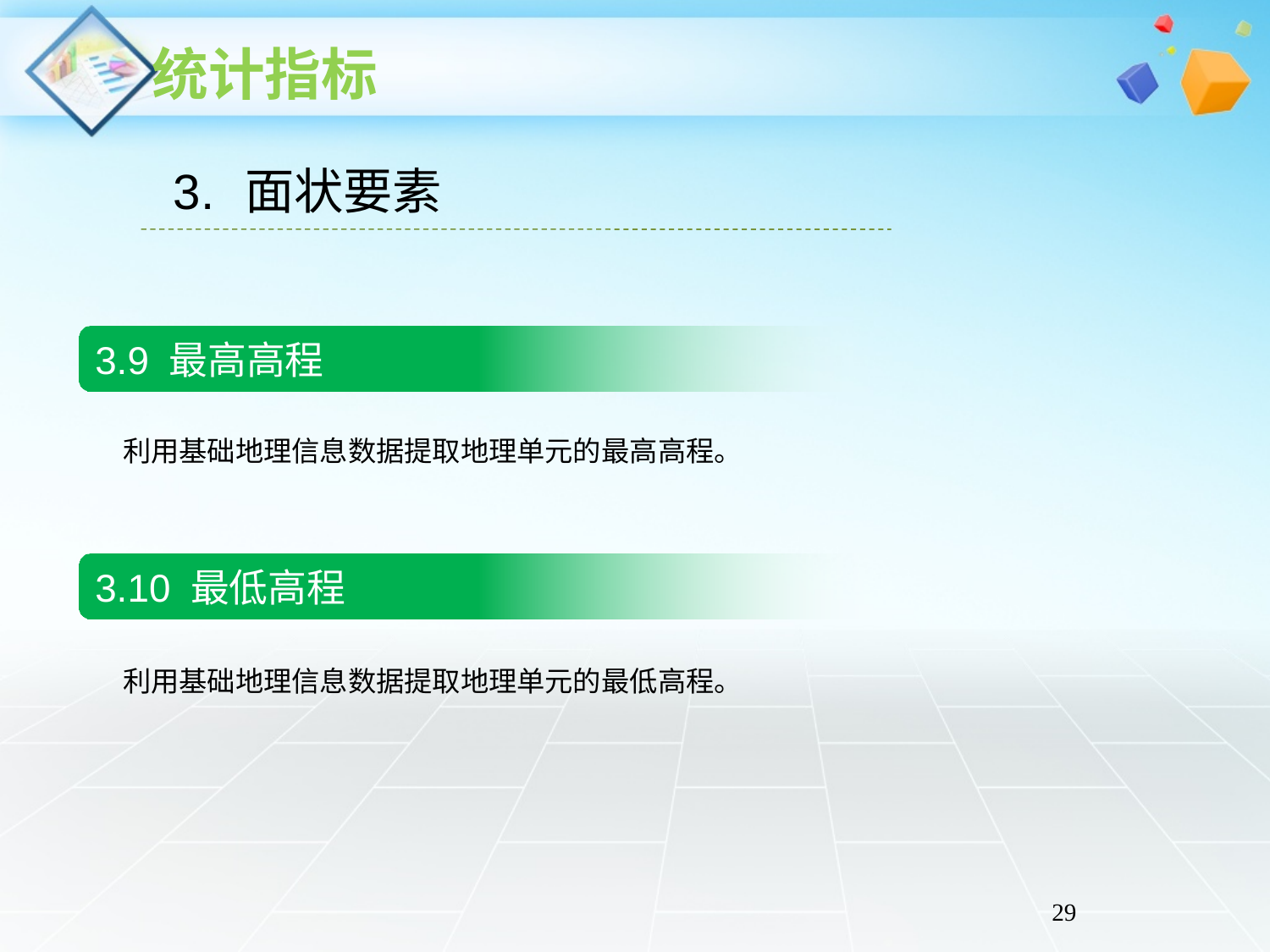

面状要素

3.9 最高高程
       利用基础地理信息数据提取地理单元的最高高程。
3.10 最低高程
       利用基础地理信息数据提取地理单元的最低高程。
29